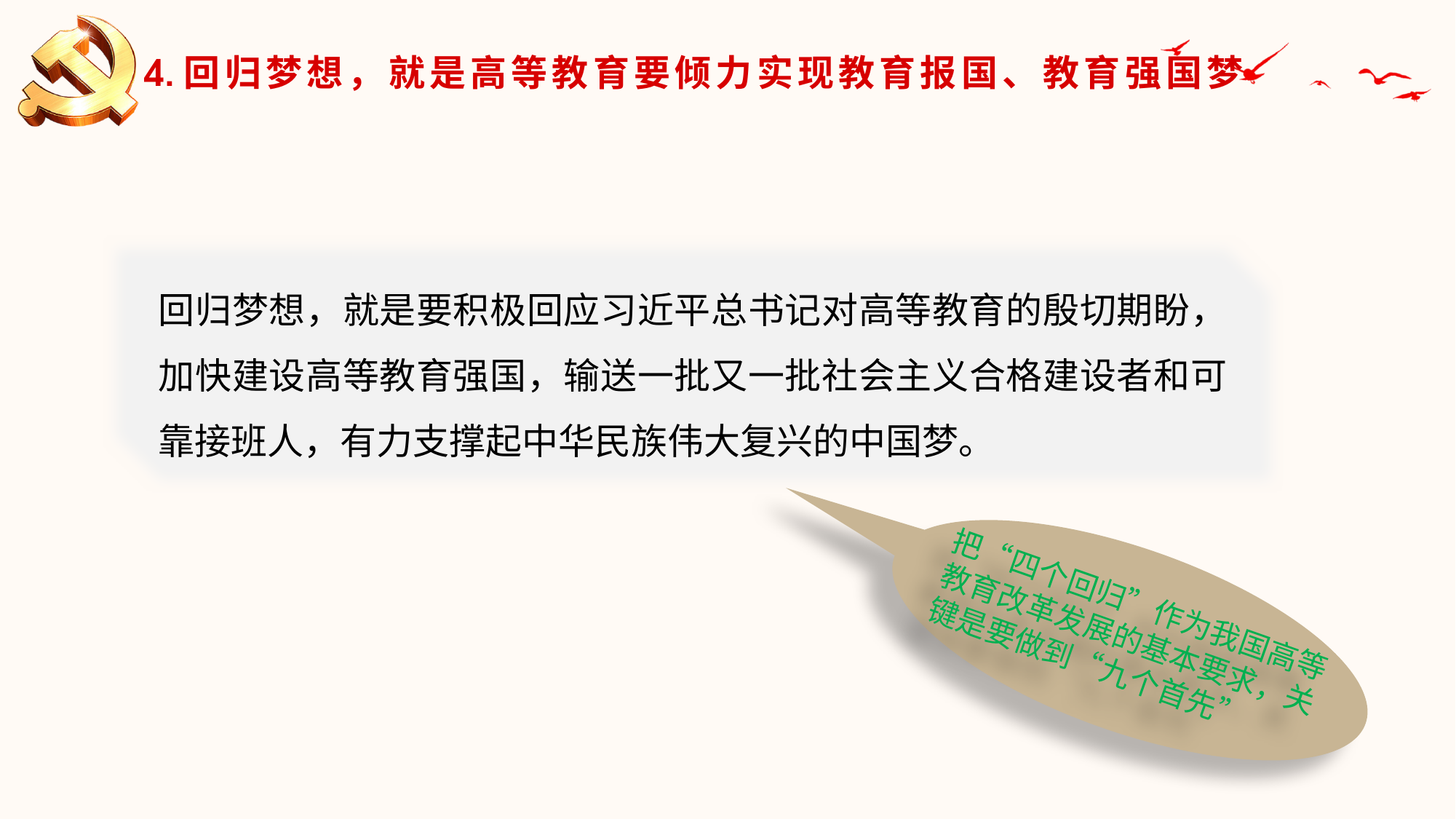

# 4.回归梦想，就是高等教育要倾力实现教育报国、教育强国梦
回归梦想，就是要积极回应习近平总书记对高等教育的殷切期盼，加快建设高等教育强国，输送一批又一批社会主义合格建设者和可靠接班人，有力支撑起中华民族伟大复兴的中国梦。

把“四个回归”作为我国高等教育改革发展的基本要求，关键是要做到“九个首先”